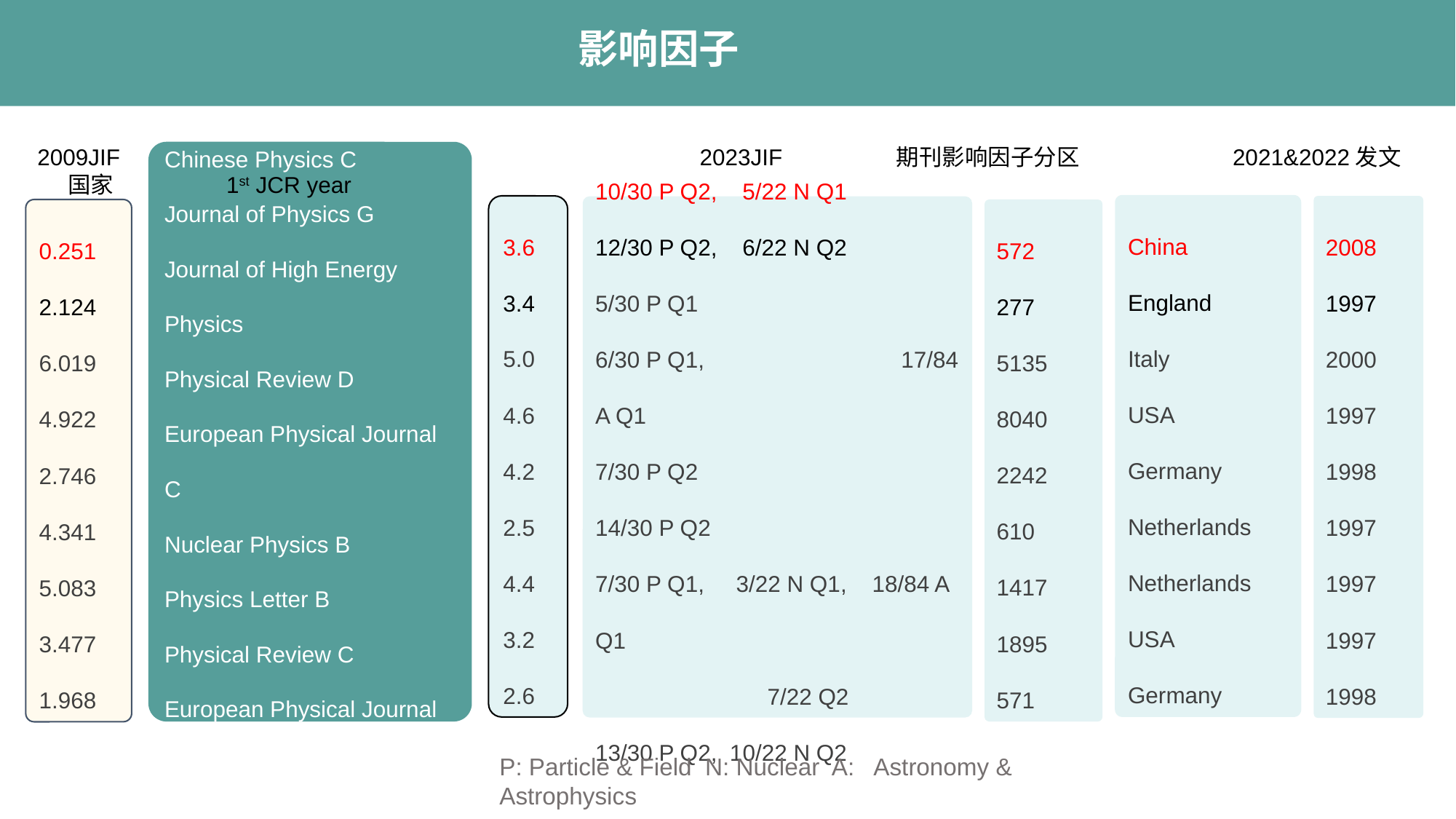

影响因子
2009JIF                                                                                           2023JIF                 期刊影响因子分区                             2021&2022发文               国家                     1st JCR year

Chinese Physics C
Journal of Physics G
Journal of High Energy Physics
Physical Review D
European Physical Journal C
Nuclear Physics B
Physics Letter B
Physical Review C
European Physical Journal A
China
England
Italy
USA
Germany
Netherlands
Netherlands
USA
Germany
3.6
3.4
5.0
4.6
4.2
2.5
4.4
3.2
2.6
2008
1997
2000
1997
1998
1997
1997
1997
1998
10/30 P Q2,    5/22 N Q1
12/30 P Q2,    6/22 N Q2
5/30 P Q1
6/30 P Q1,                               17/84 A Q1
7/30 P Q2
14/30 P Q2
7/30 P Q1,     3/22 N Q1,    18/84 A Q1
                           7/22 Q2
13/30 P Q2,  10/22 N Q2
0.251
2.124
6.019
4.922
2.746
4.341
5.083
3.477
1.968
572
277
5135
8040
2242
610
1417
1895
571
P: Particle & Field  N: Nuclear  A:   Astronomy & Astrophysics